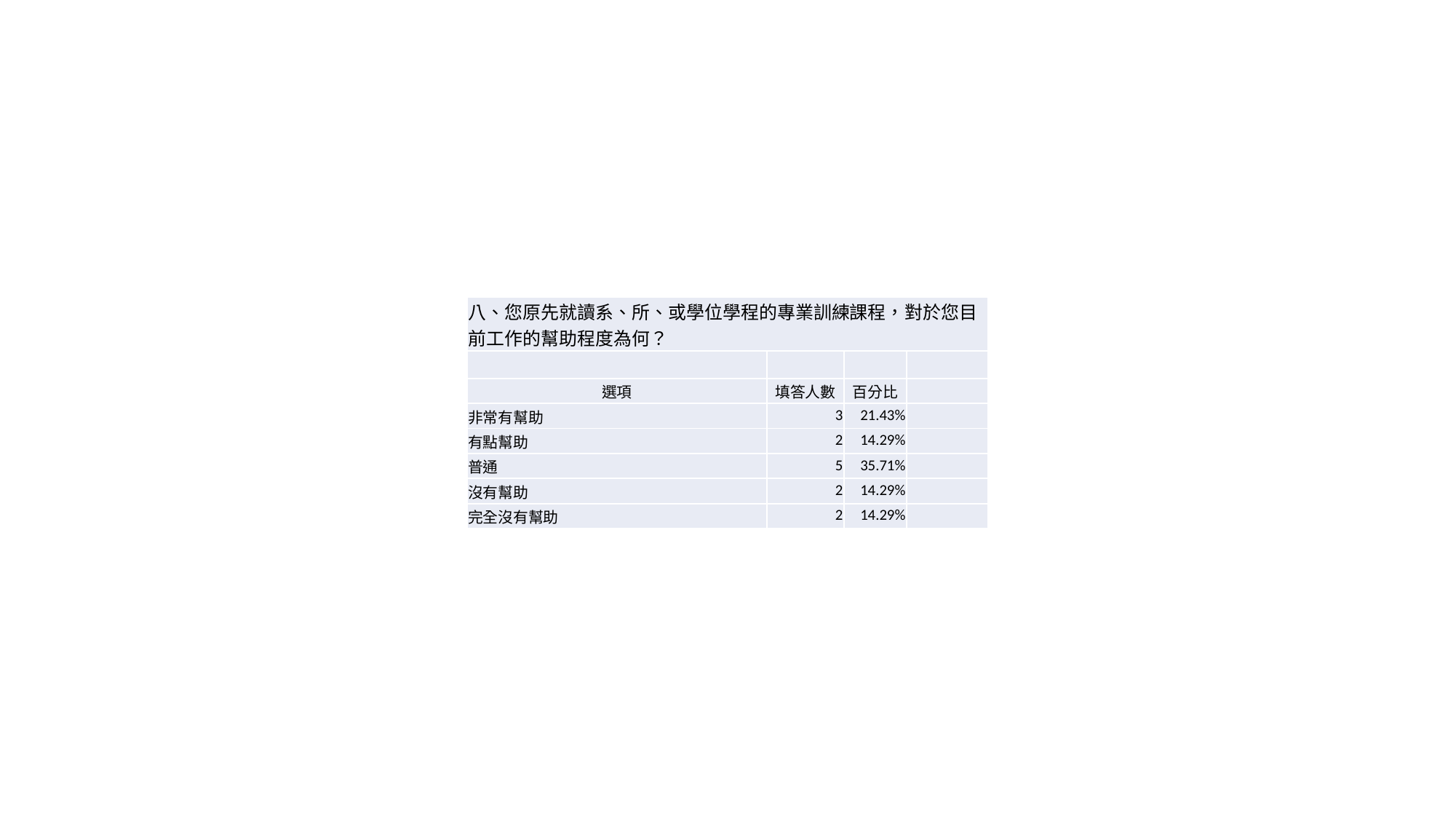

| 八、您原先就讀系、所、或學位學程的專業訓練課程，對於您目前工作的幫助程度為何？ |  |  |  |
| --- | --- | --- | --- |
|  |  |  |  |
| 選項 | 填答人數 | 百分比 |  |
| 非常有幫助 | 3 | 21.43% |  |
| 有點幫助 | 2 | 14.29% |  |
| 普通 | 5 | 35.71% |  |
| 沒有幫助 | 2 | 14.29% |  |
| 完全沒有幫助 | 2 | 14.29% |  |